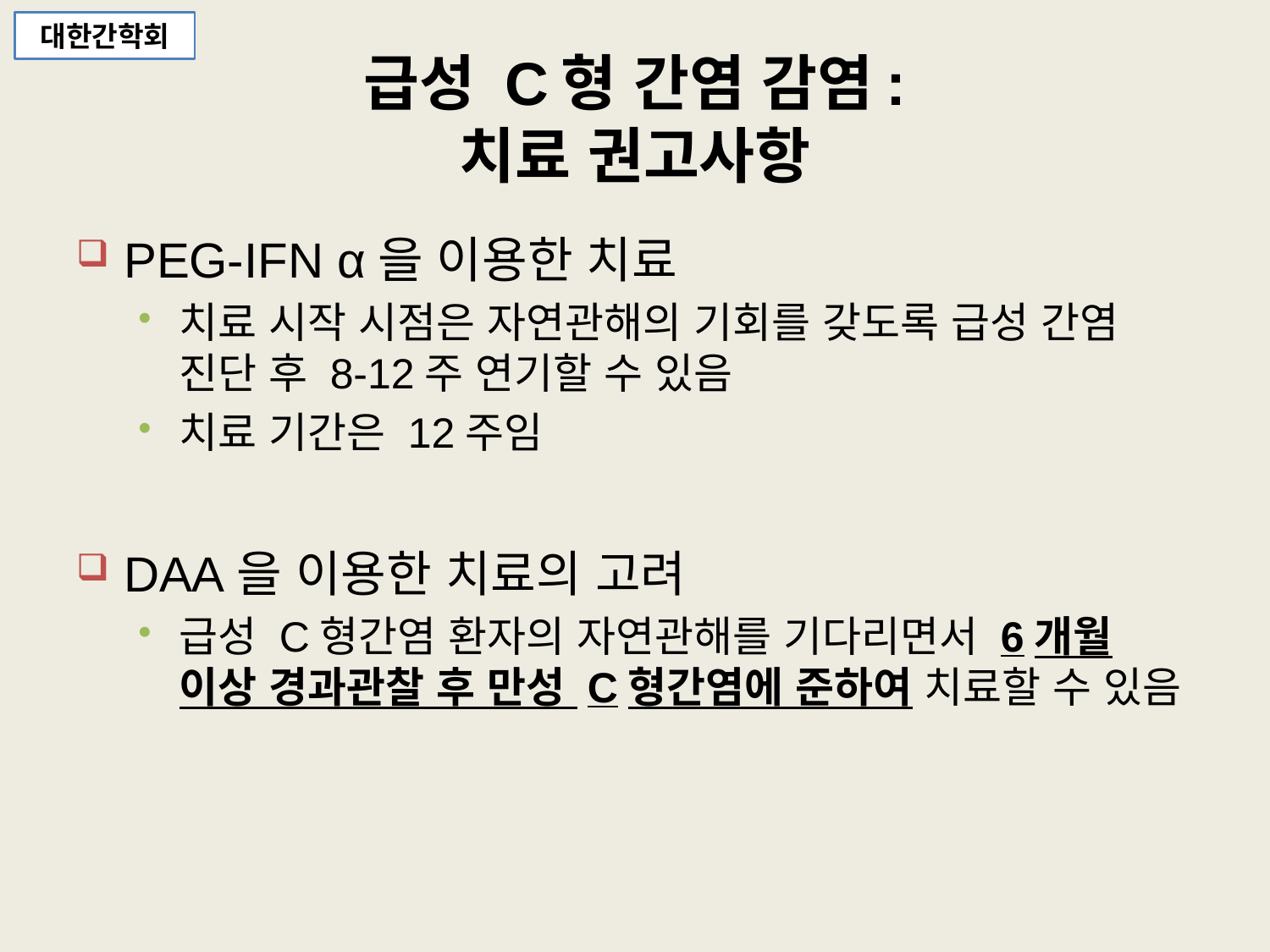

대한간학회
# 급성 C형 간염 감염: 치료 권고사항
PEG-IFN α을 이용한 치료
치료 시작 시점은 자연관해의 기회를 갖도록 급성 간염 진단 후 8-12주 연기할 수 있음
치료 기간은 12주임

DAA을 이용한 치료의 고려
급성 C형간염 환자의 자연관해를 기다리면서 6개월 이상 경과관찰 후 만성 C형간염에 준하여 치료할 수 있음